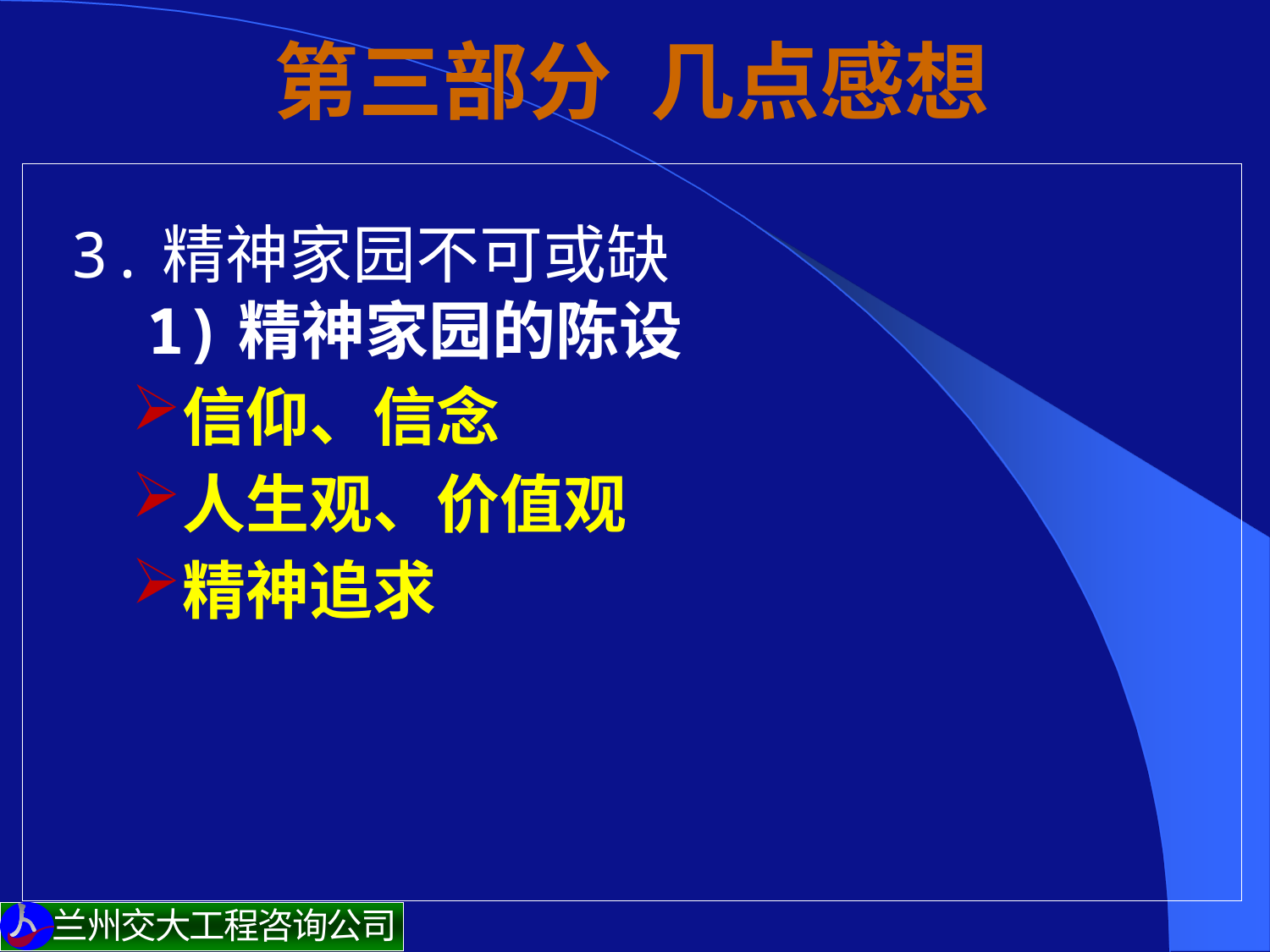

# 第三部分  几点感想
 3.精神家园不可或缺
   1)精神家园的陈设
信仰、信念
人生观、价值观
精神追求